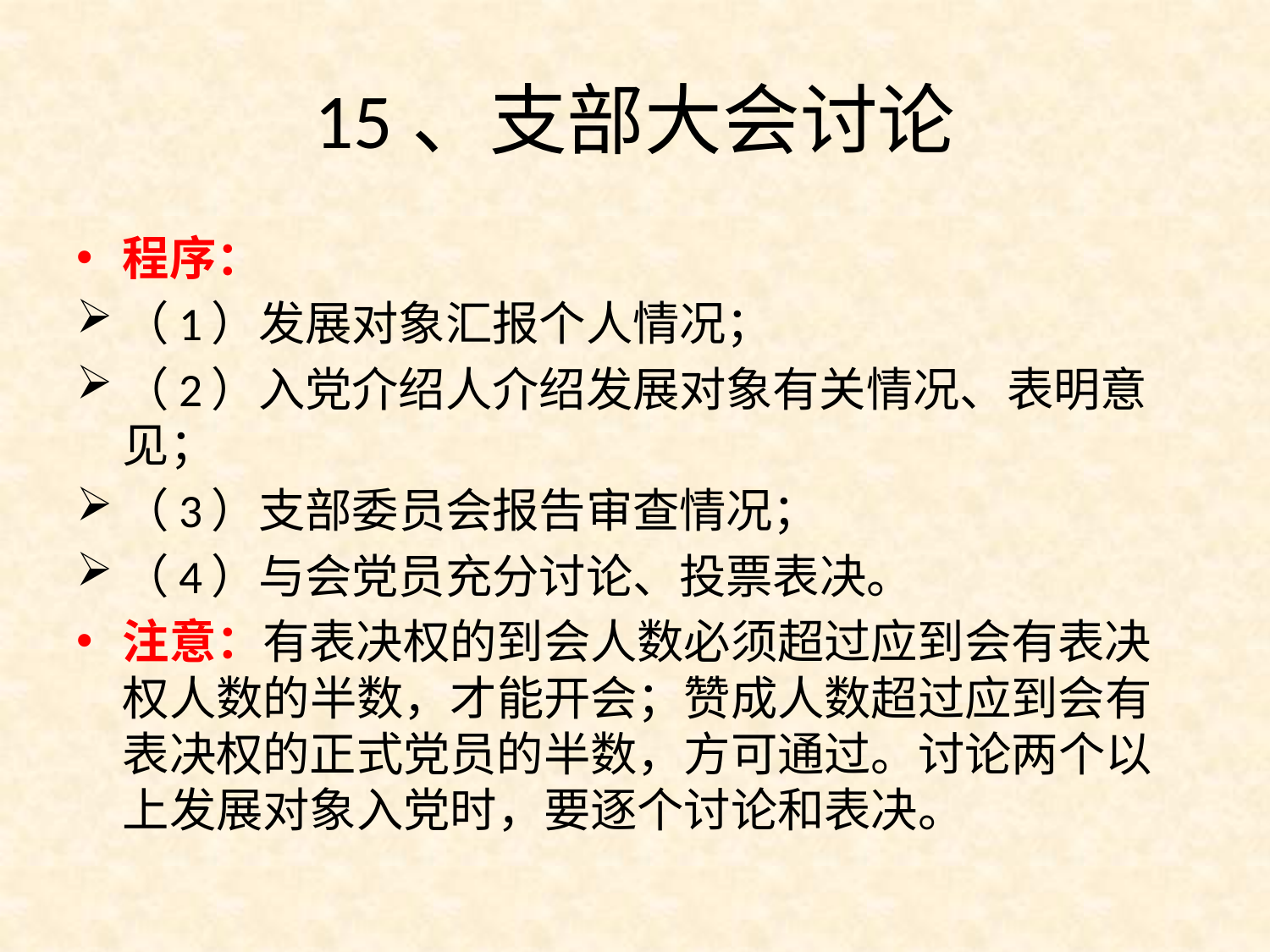

# 15、支部大会讨论
程序：
（1）发展对象汇报个人情况；
（2）入党介绍人介绍发展对象有关情况、表明意见；
（3）支部委员会报告审查情况；
（4）与会党员充分讨论、投票表决。
注意：有表决权的到会人数必须超过应到会有表决权人数的半数，才能开会；赞成人数超过应到会有表决权的正式党员的半数，方可通过。讨论两个以上发展对象入党时，要逐个讨论和表决。